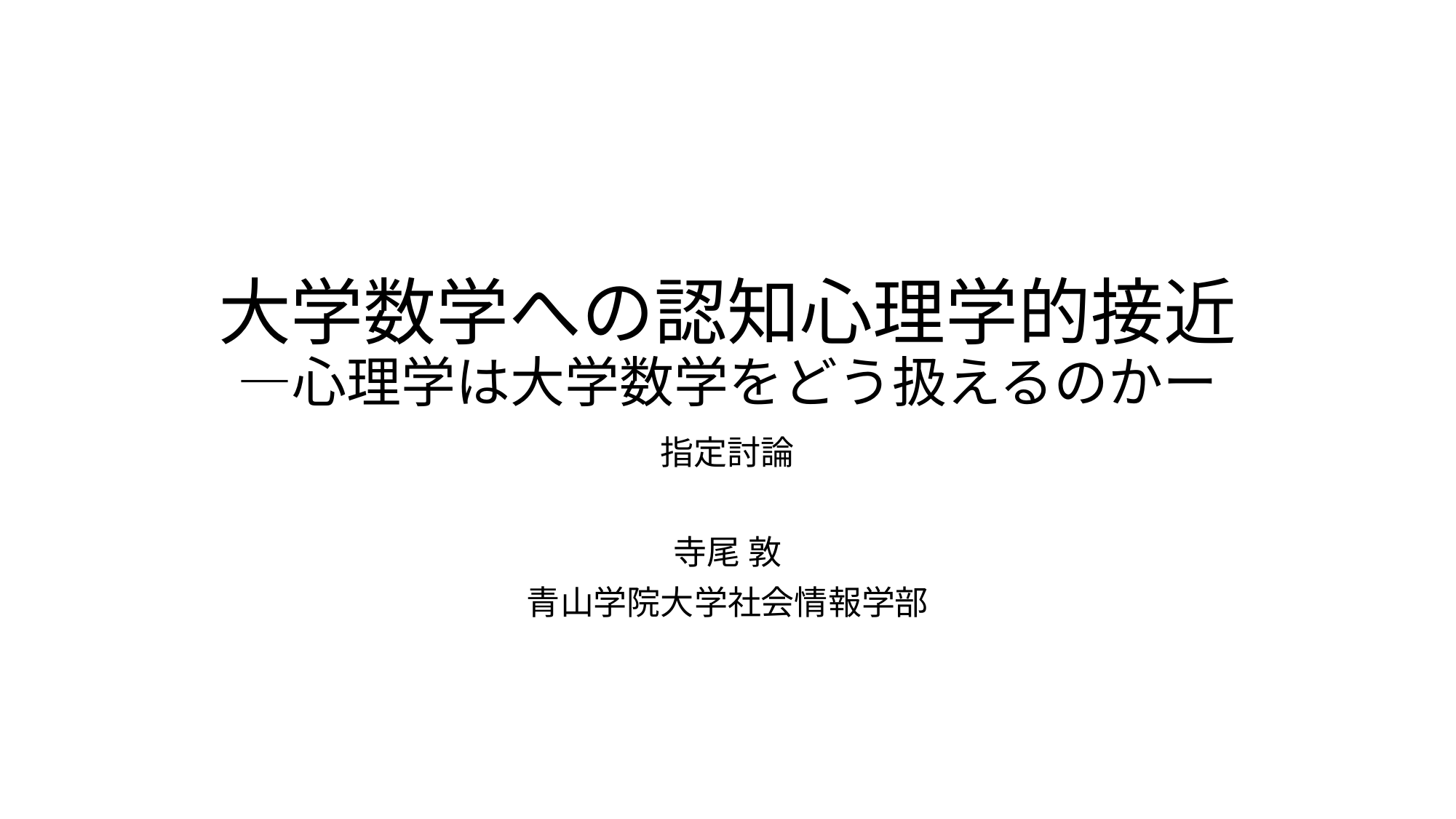

# 大学数学への認知心理学的接近 ―心理学は大学数学をどう扱えるのかー
指定討論

寺尾 敦
青山学院大学社会情報学部